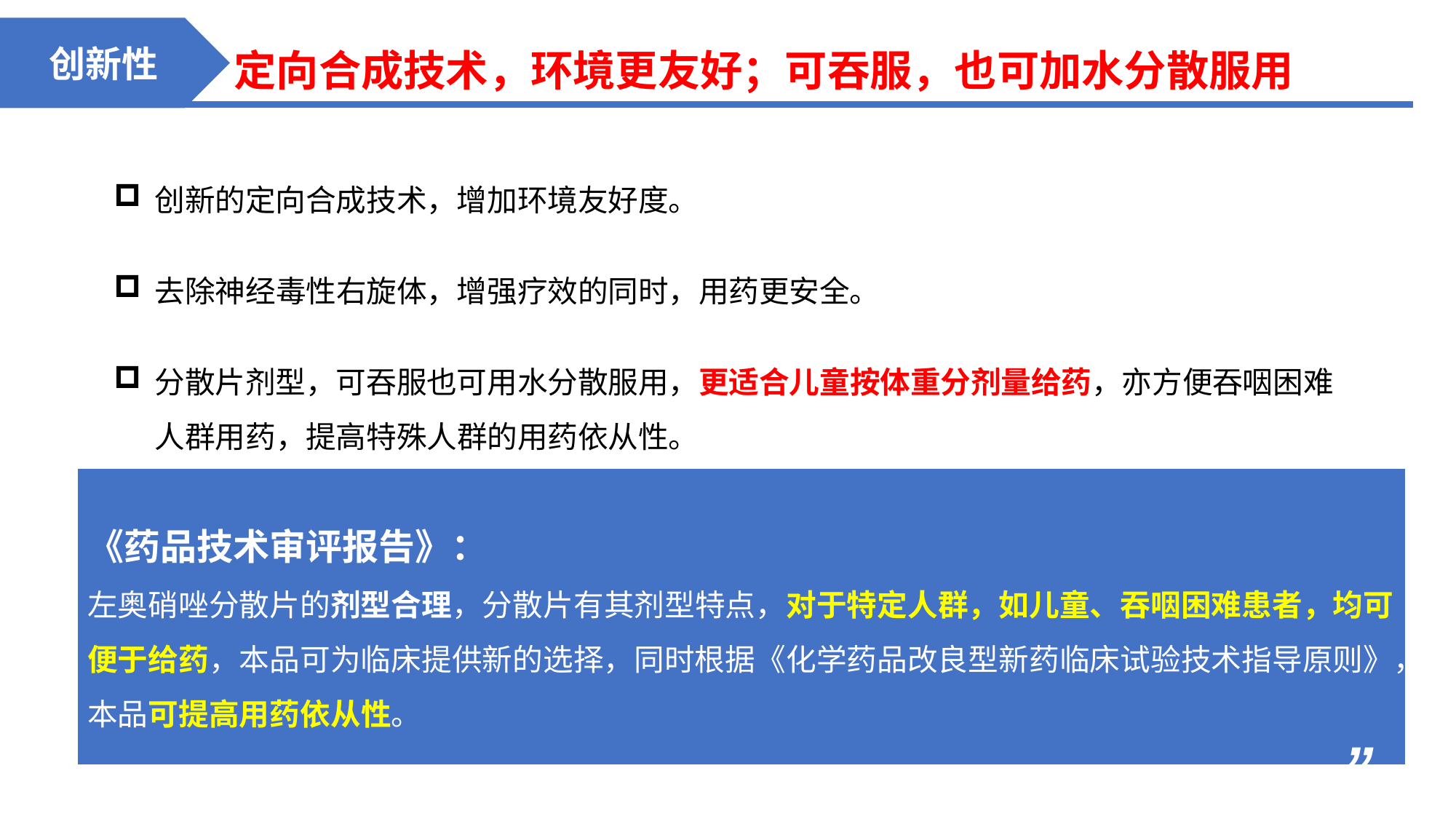

定向合成技术，环境更友好；可吞服，也可加水分散服用
创新性
创新的定向合成技术，增加环境友好度。
去除神经毒性右旋体，增强疗效的同时，用药更安全。
分散片剂型，可吞服也可用水分散服用，更适合儿童按体重分剂量给药，亦方便吞咽困难人群用药，提高特殊人群的用药依从性。
“
《药品技术审评报告》：
左奥硝唑分散片的剂型合理，分散片有其剂型特点，对于特定人群，如儿童、吞咽困难患者，均可便于给药，本品可为临床提供新的选择，同时根据《化学药品改良型新药临床试验技术指导原则》，本品可提高用药依从性。
”